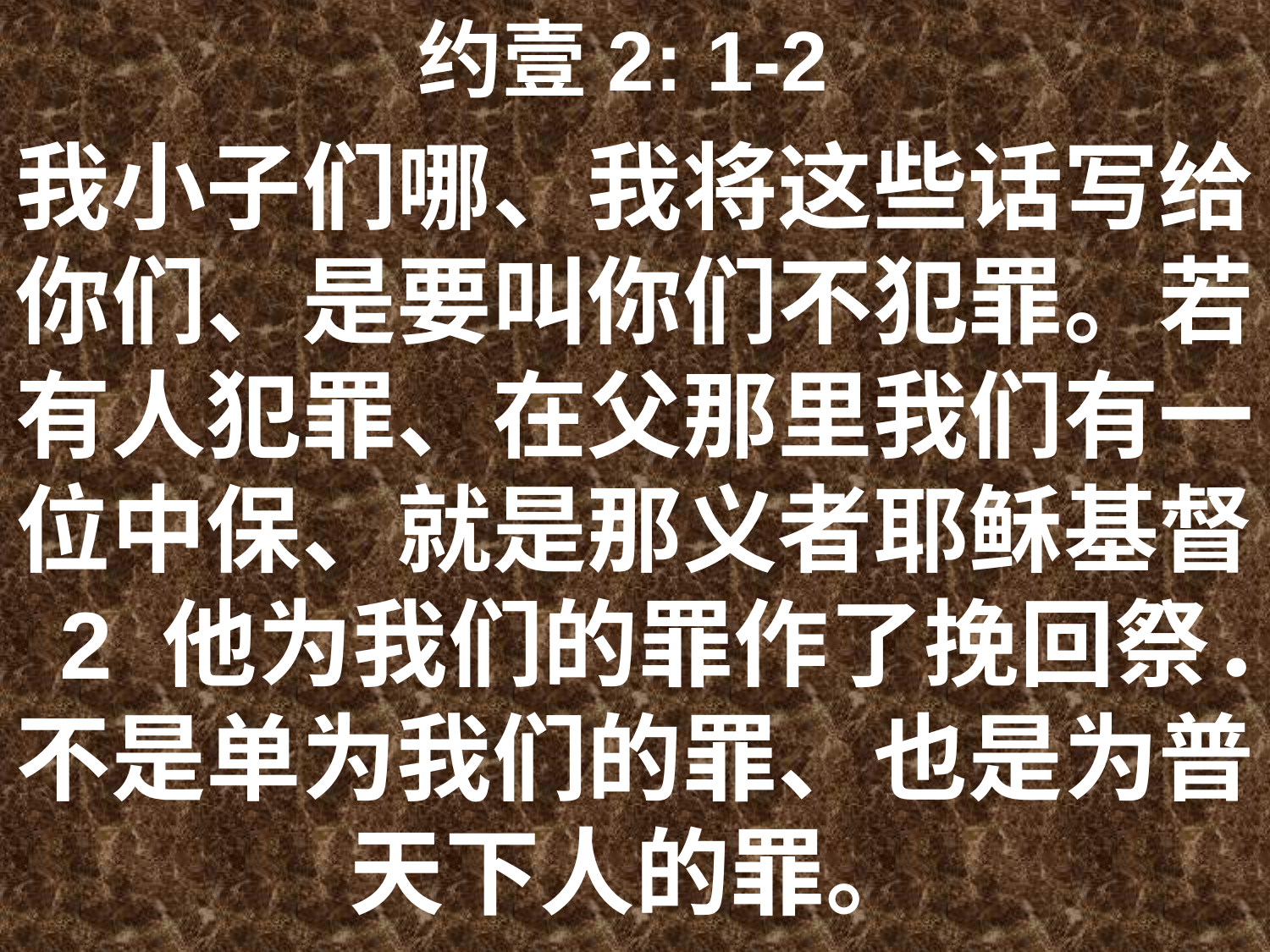

约壹2: 1-2
我小子们哪、我将这些话写给你们、是要叫你们不犯罪。若有人犯罪、在父那里我们有一位中保、就是那义者耶稣基督．2 他为我们的罪作了挽回祭．不是单为我们的罪、也是为普天下人的罪。